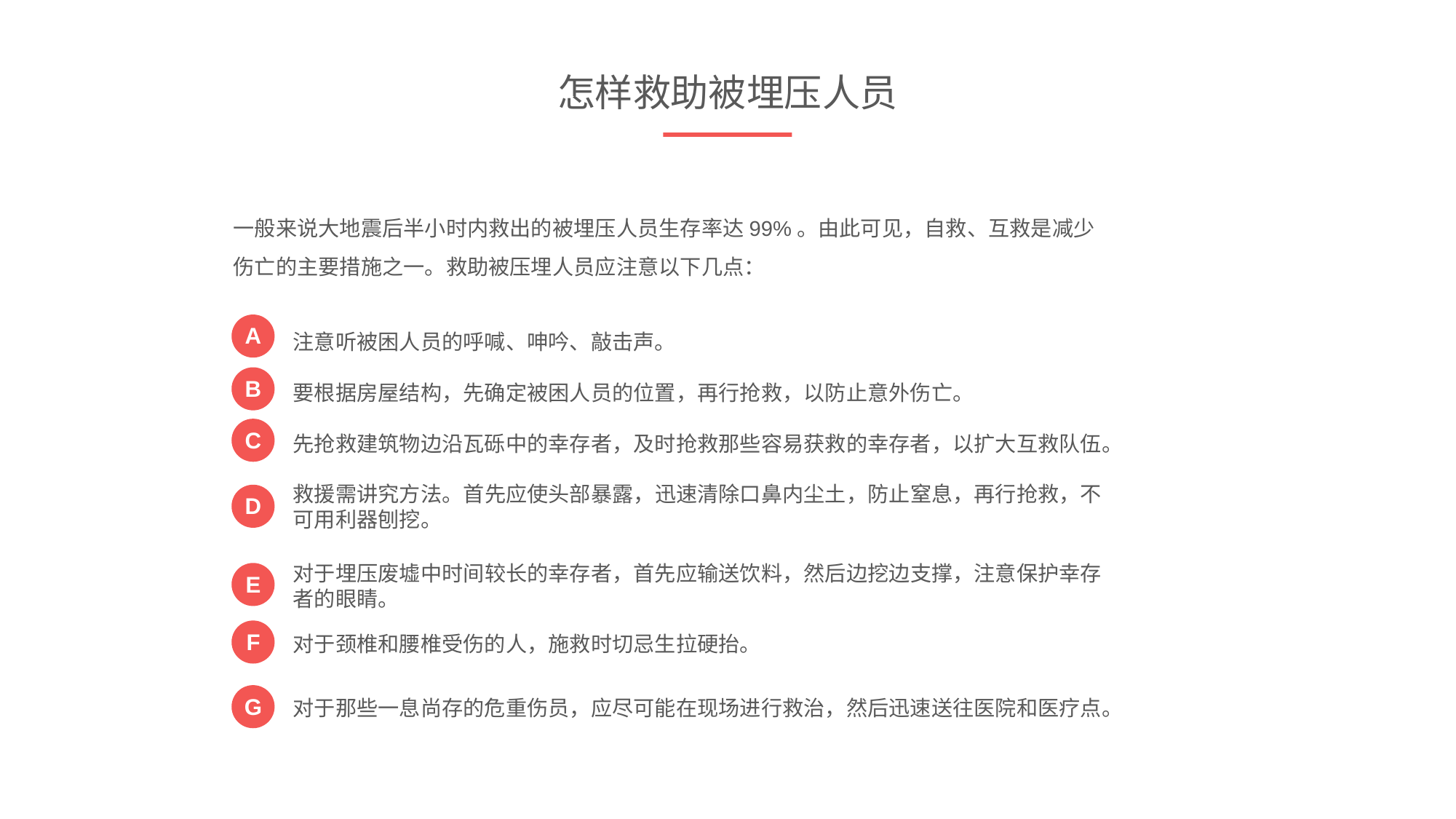

怎样救助被埋压人员

一般来说大地震后半小时内救出的被埋压人员生存率达99%。由此可见，自救、互救是减少伤亡的主要措施之一。救助被压埋人员应注意以下几点：
注意听被困人员的呼喊、呻吟、敲击声。
要根据房屋结构，先确定被困人员的位置，再行抢救，以防止意外伤亡。
先抢救建筑物边沿瓦砾中的幸存者，及时抢救那些容易获救的幸存者，以扩大互救队伍。

A

B

C
救援需讲究方法。首先应使头部暴露，迅速清除口鼻内尘土，防止窒息，再行抢救，不可用利器刨挖。

D
对于埋压废墟中时间较长的幸存者，首先应输送饮料，然后边挖边支撑，注意保护幸存者的眼睛。

E

F
对于颈椎和腰椎受伤的人，施救时切忌生拉硬抬。

G
对于那些一息尚存的危重伤员，应尽可能在现场进行救治，然后迅速送往医院和医疗点。